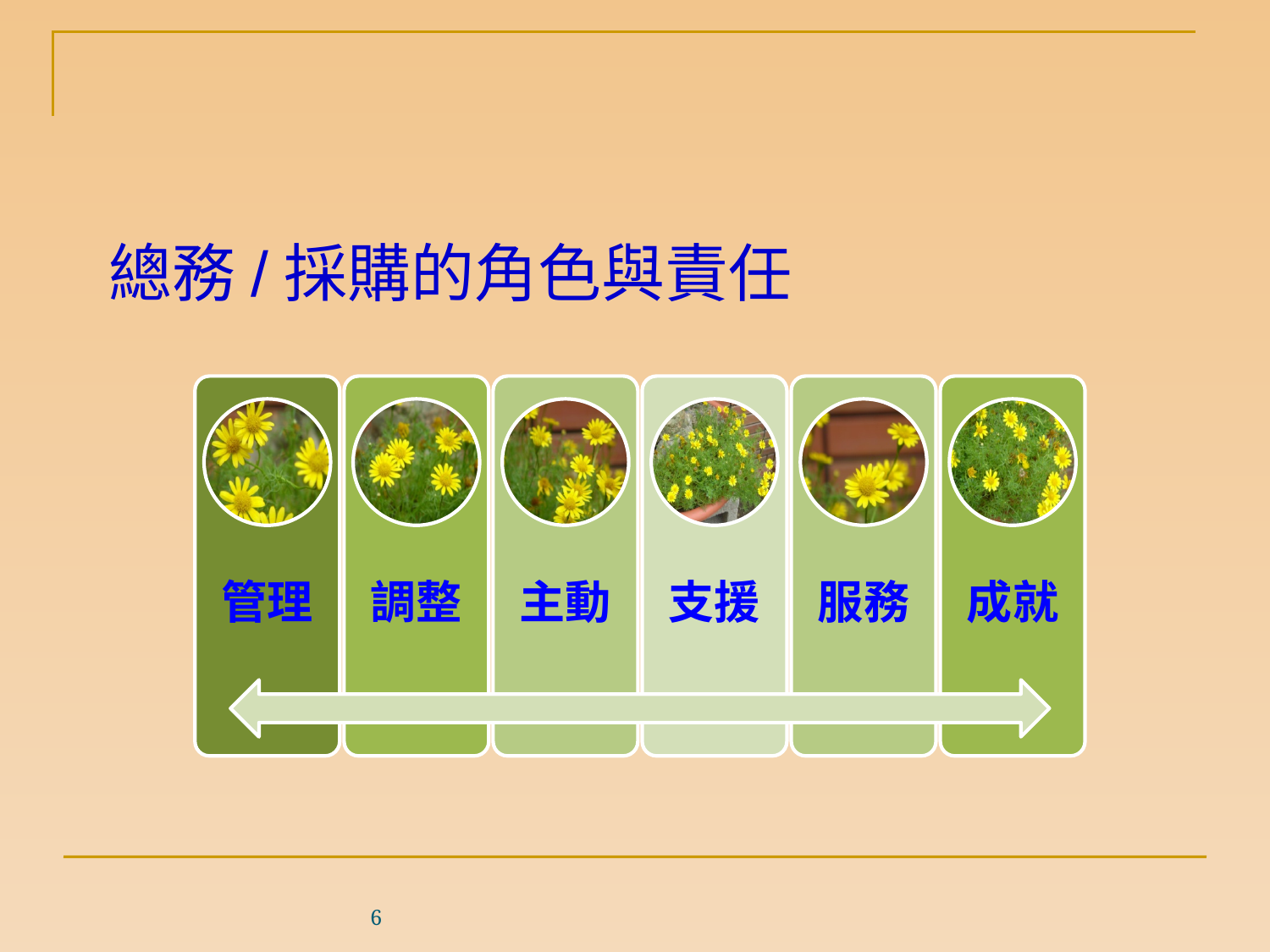

# 總務/採購的角色與責任

管理
調整
主動
支援
服務
成就

6